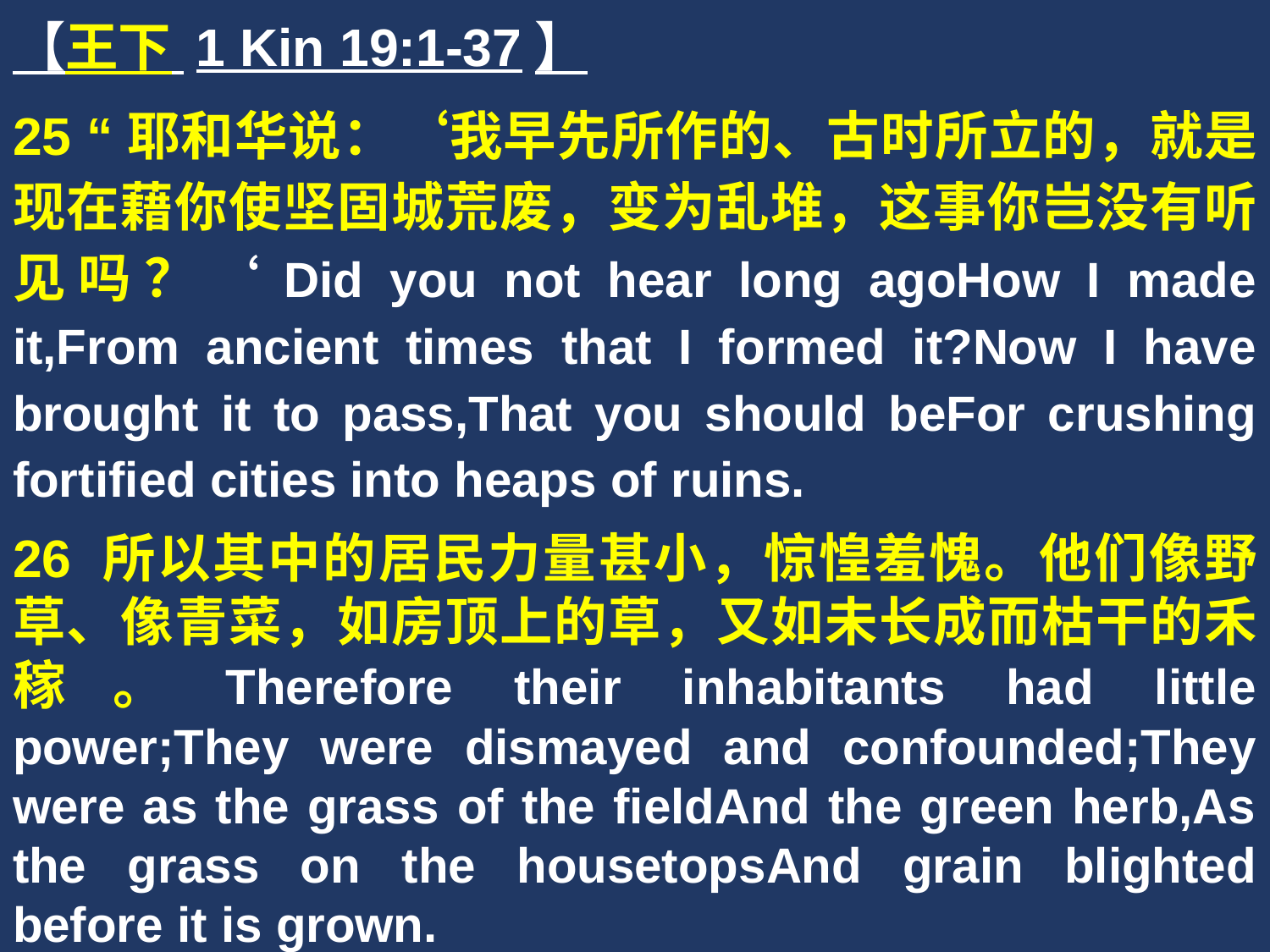

【王下 1 Kin 19:1-37】
25 “耶和华说：‘我早先所作的、古时所立的，就是现在藉你使坚固城荒废，变为乱堆，这事你岂没有听见吗？‘Did you not hear long agoHow I made it,From ancient times that I formed it?Now I have brought it to pass,That you should beFor crushing fortified cities into heaps of ruins.
26 所以其中的居民力量甚小，惊惶羞愧。他们像野草、像青菜，如房顶上的草，又如未长成而枯干的禾稼。Therefore their inhabitants had little power;They were dismayed and confounded;They were as the grass of the fieldAnd the green herb,As the grass on the housetopsAnd grain blighted before it is grown.